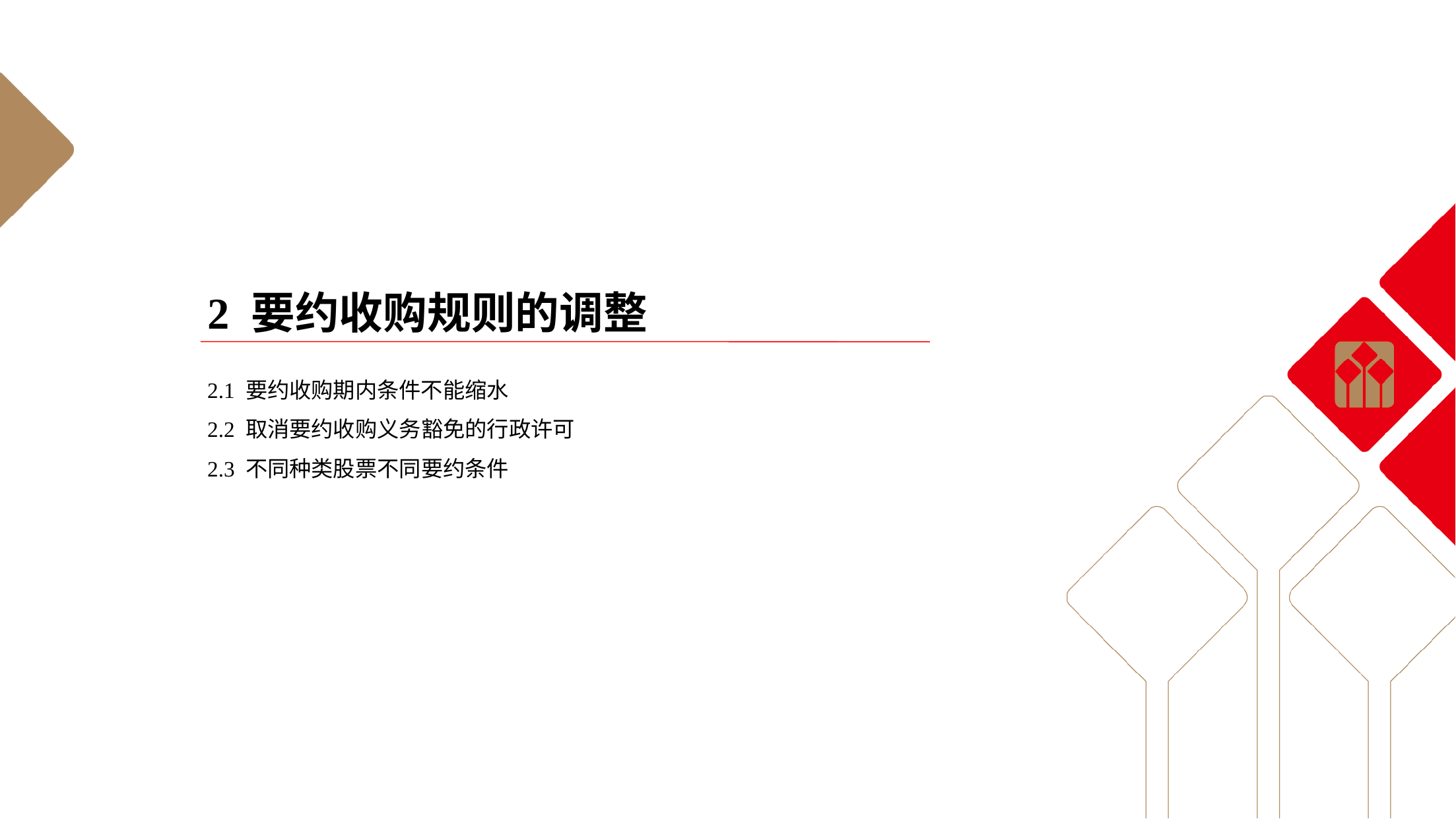

2 要约收购规则的调整
2.1 要约收购期内条件不能缩水
2.2 取消要约收购义务豁免的行政许可
2.3 不同种类股票不同要约条件